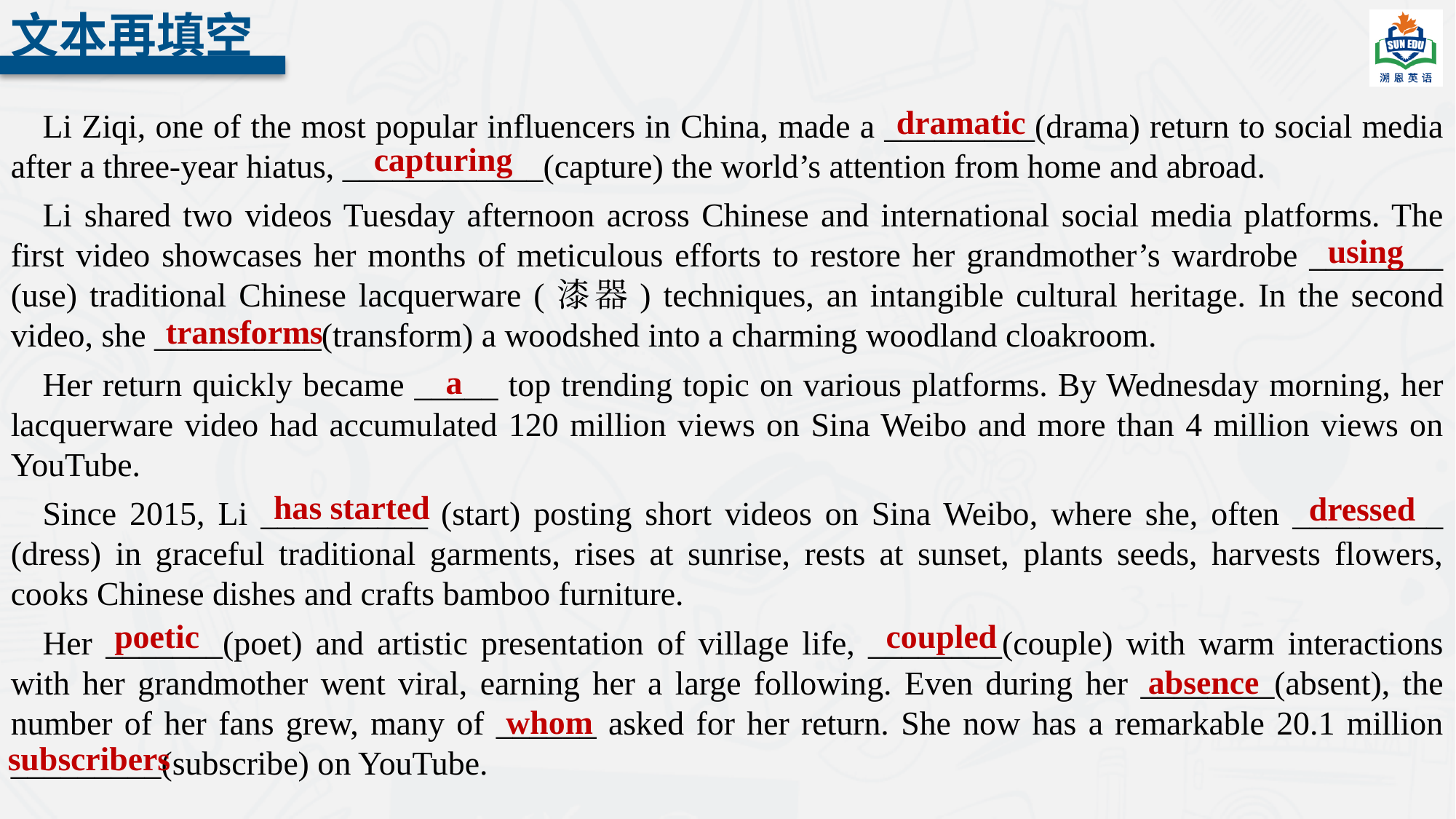

文本再填空

dramatic
Li Ziqi, one of the most popular influencers in China, made a _________(drama) return to social media after a three-year hiatus, ____________(capture) the world’s attention from home and abroad.
Li shared two videos Tuesday afternoon across Chinese and international social media platforms. The first video showcases her months of meticulous efforts to restore her grandmother’s wardrobe ________ (use) traditional Chinese lacquerware (漆器) techniques, an intangible cultural heritage. In the second video, she __________(transform) a woodshed into a charming woodland cloakroom.
Her return quickly became _____ top trending topic on various platforms. By Wednesday morning, her lacquerware video had accumulated 120 million views on Sina Weibo and more than 4 million views on YouTube.
Since 2015, Li __________ (start) posting short videos on Sina Weibo, where she, often _________ (dress) in graceful traditional garments, rises at sunrise, rests at sunset, plants seeds, harvests flowers, cooks Chinese dishes and crafts bamboo furniture.
Her _______(poet) and artistic presentation of village life, ________(couple) with warm interactions with her grandmother went viral, earning her a large following. Even during her ________(absent), the number of her fans grew, many of ______ asked for her return. She now has a remarkable 20.1 million _________(subscribe) on YouTube.
capturing
using
transforms
a
has started
dressed
coupled
poetic
absence
whom
subscribers